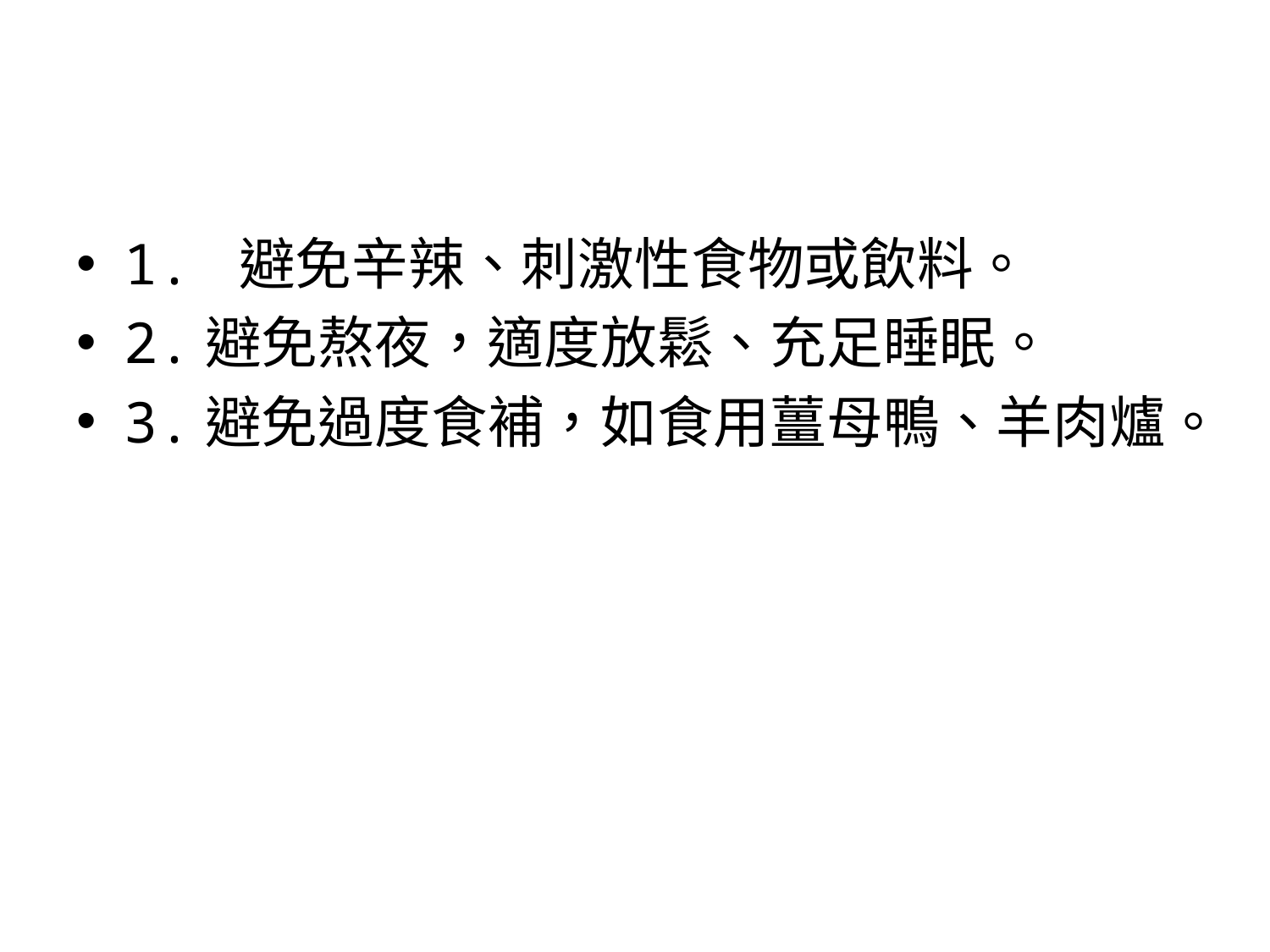

1. 避免辛辣、刺激性食物或飲料。
2.避免熬夜，適度放鬆、充足睡眠。
3.避免過度食補，如食用薑母鴨、羊肉爐。